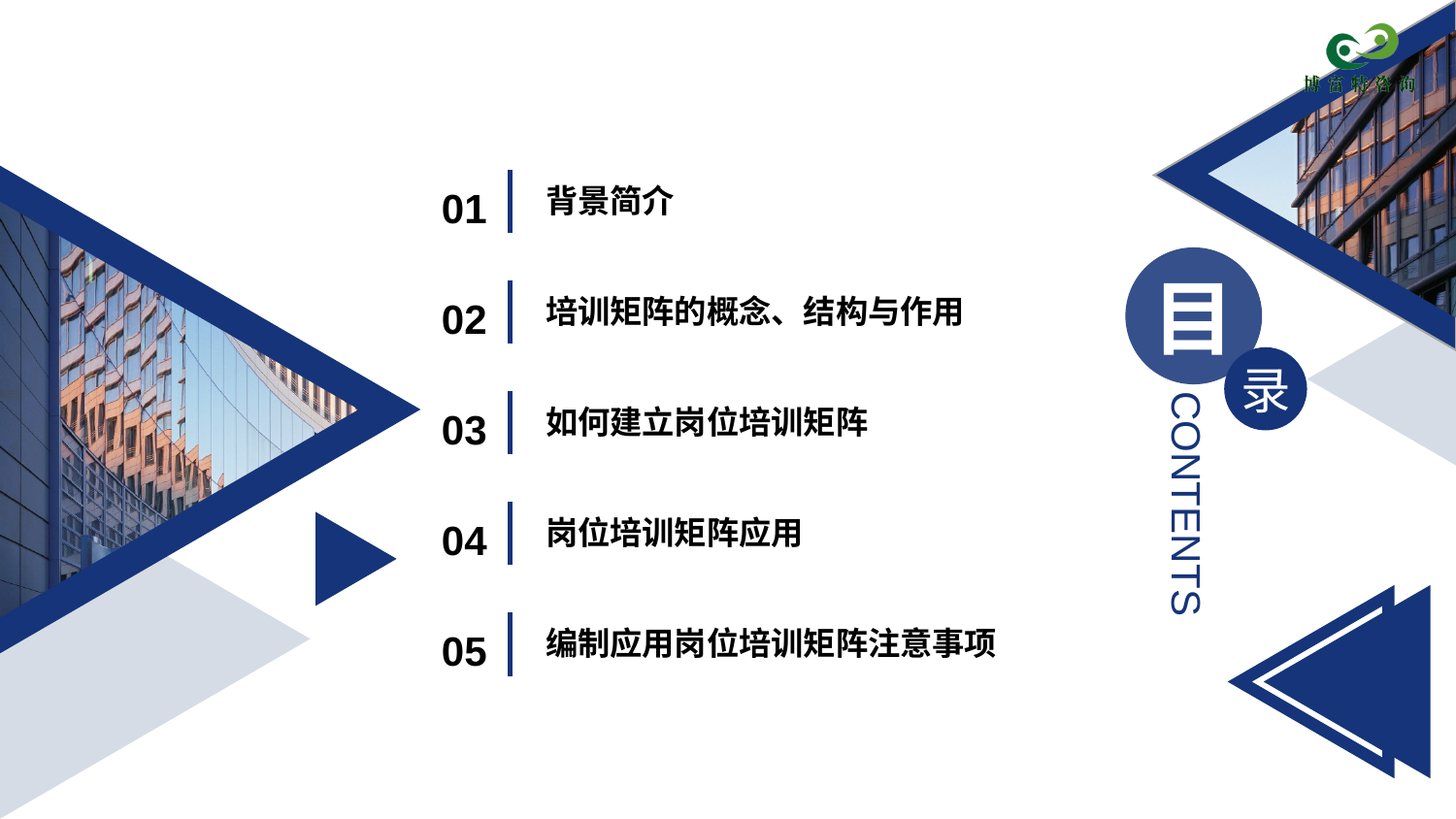

背景简介
01
培训矩阵的概念、结构与作用
02
如何建立岗位培训矩阵
03
岗位培训矩阵应用
04
编制应用岗位培训矩阵注意事项
05